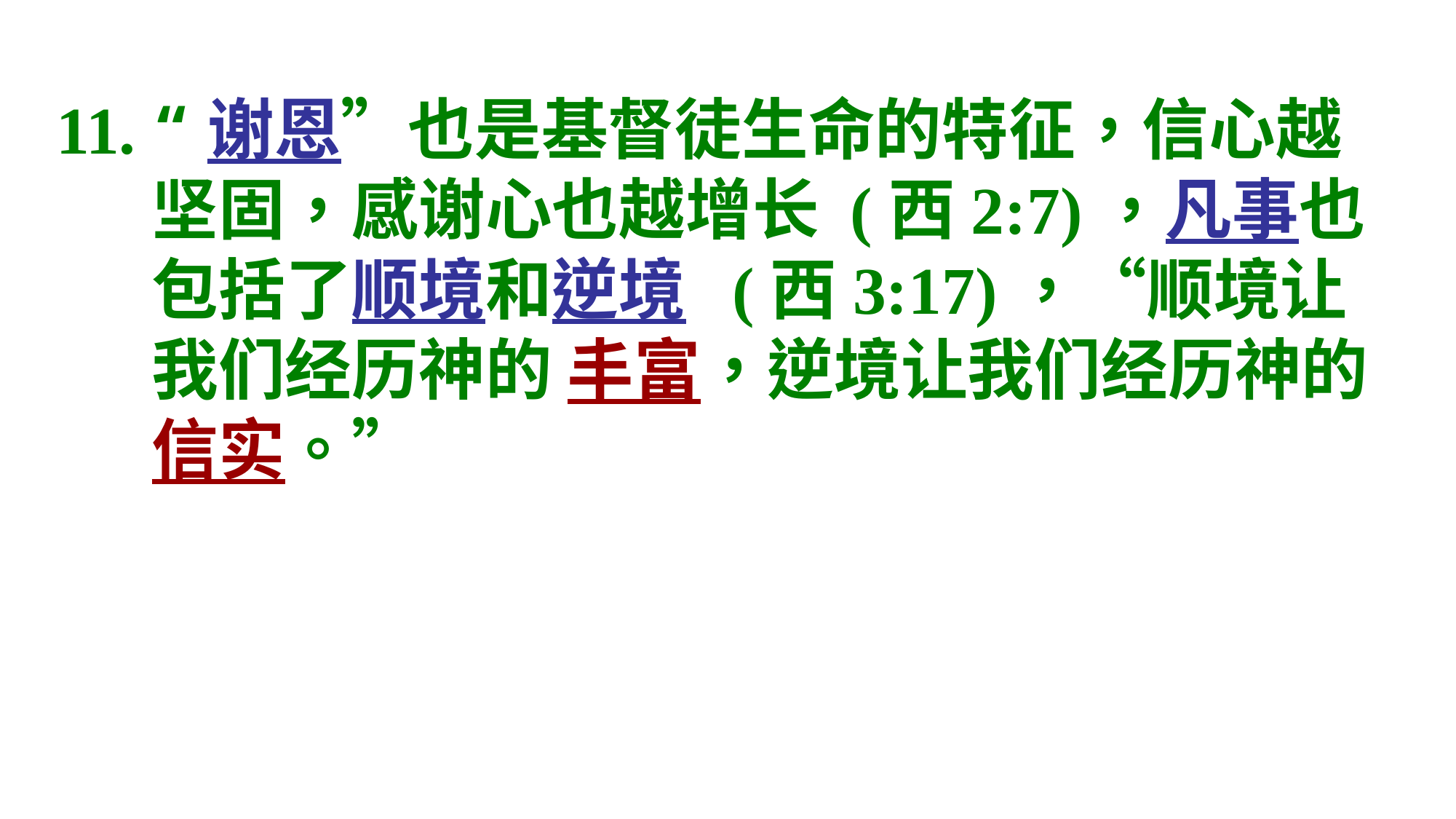

11.	“谢恩”也是基督徒生命的特征，信心越坚固，感谢心也越增长 (西2:7)，凡事也包括了顺境和逆境  (西3:17)，“顺境让我们经历神的 丰富，逆境让我们经历神的信实。”